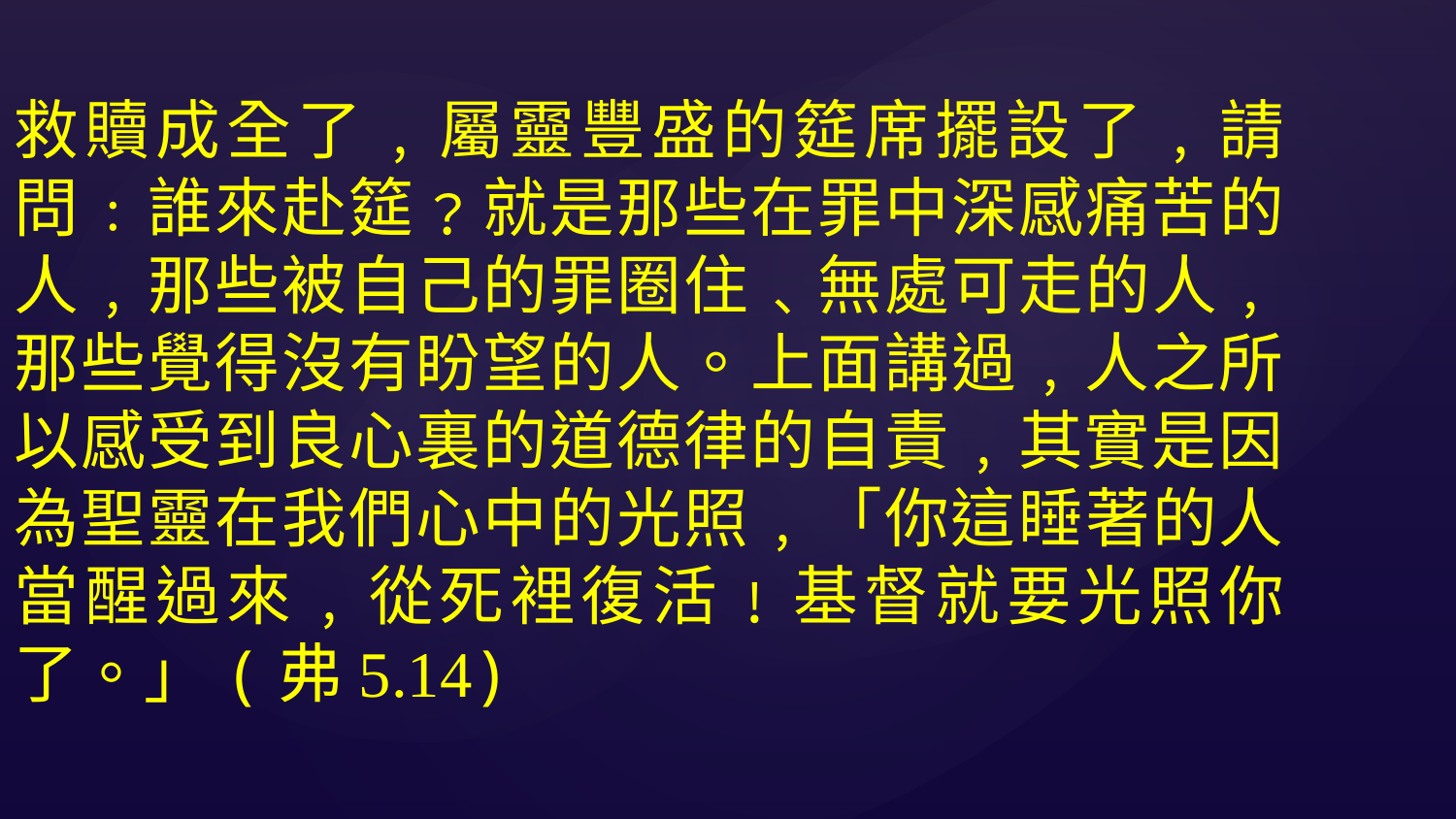

救贖成全了﹐屬靈豐盛的筵席擺設了﹐請問﹕誰來赴筵﹖就是那些在罪中深感痛苦的人﹐那些被自己的罪圈住﹑無處可走的人﹐那些覺得沒有盼望的人。上面講過﹐人之所以感受到良心裏的道德律的自責﹐其實是因為聖靈在我們心中的光照﹐「你這睡著的人當醒過來﹐從死裡復活﹗基督就要光照你了。」(弗5.14)